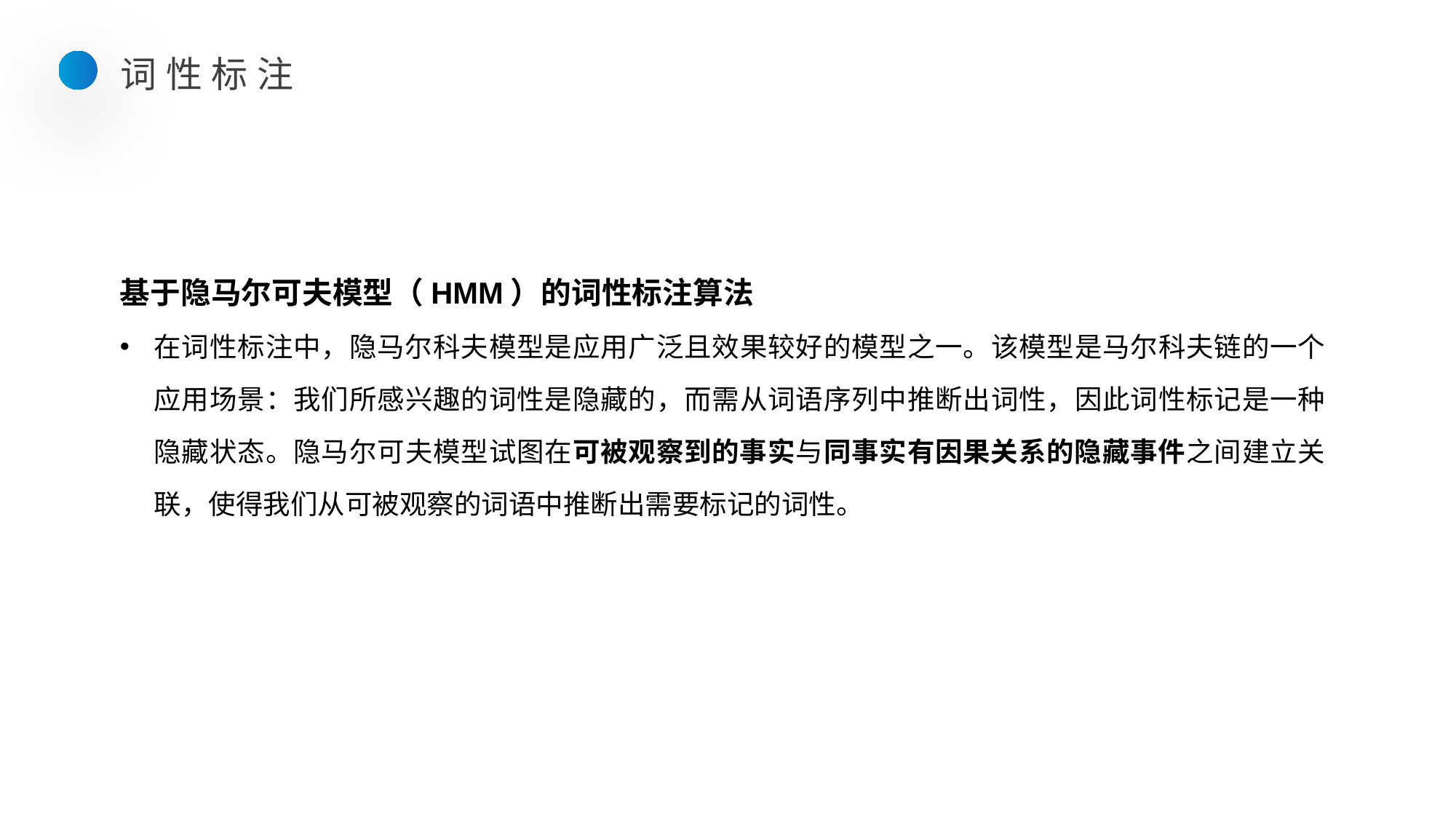

词性标注

基于隐马尔可夫模型（HMM）的词性标注算法
在词性标注中，隐马尔科夫模型是应用广泛且效果较好的模型之一。该模型是马尔科夫链的一个应用场景：我们所感兴趣的词性是隐藏的，而需从词语序列中推断出词性，因此词性标记是一种隐藏状态。隐马尔可夫模型试图在可被观察到的事实与同事实有因果关系的隐藏事件之间建立关联，使得我们从可被观察的词语中推断出需要标记的词性。